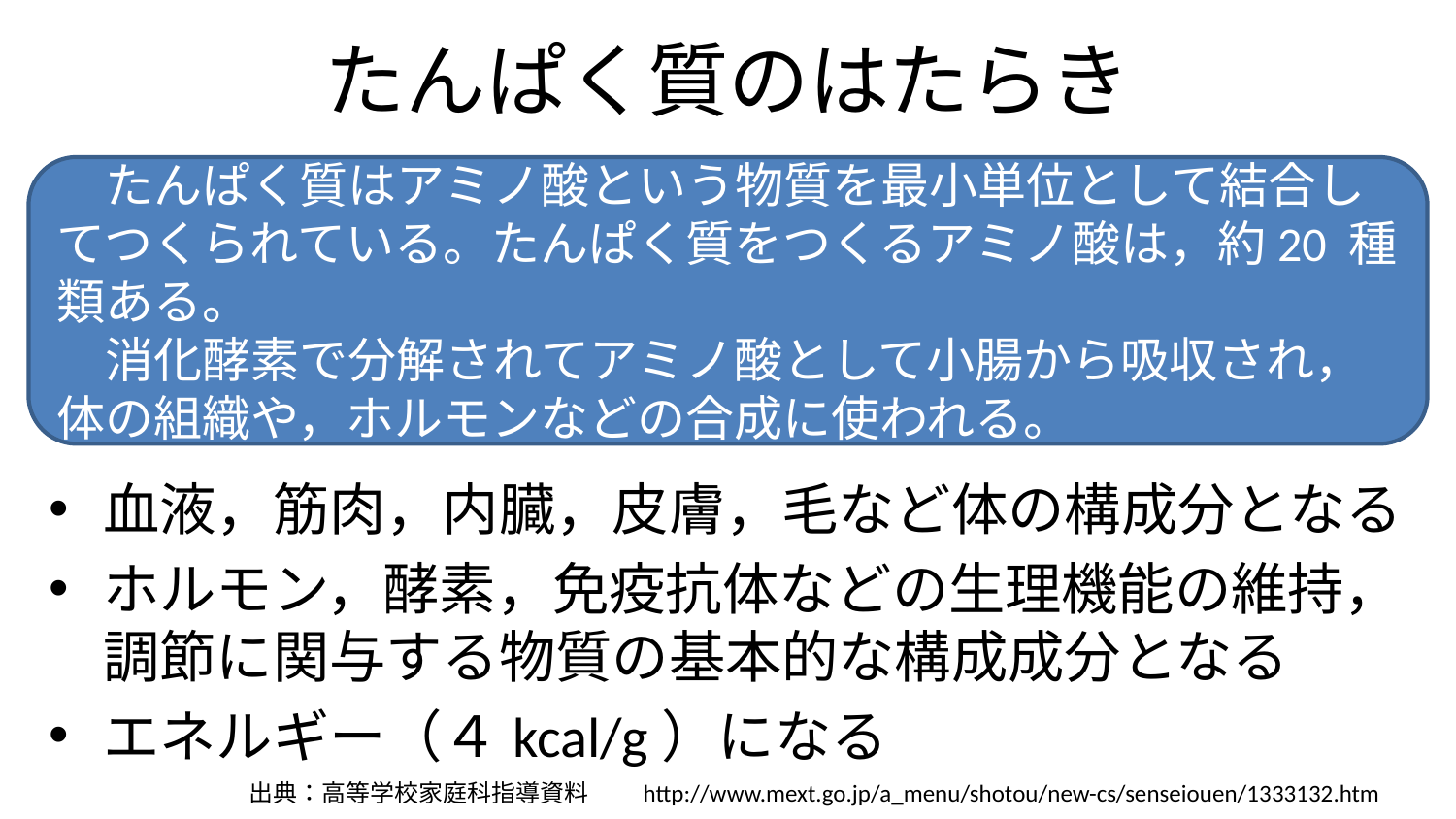

# たんぱく質のはたらき
　たんぱく質はアミノ酸という物質を最小単位として結合してつくられている。たんぱく質をつくるアミノ酸は，約20 種類ある。
　消化酵素で分解されてアミノ酸として小腸から吸収され，体の組織や，ホルモンなどの合成に使われる。
血液，筋肉，内臓，皮膚，毛など体の構成分となる
ホルモン，酵素，免疫抗体などの生理機能の維持，調節に関与する物質の基本的な構成成分となる
エネルギー（４kcal/g）になる
出典：高等学校家庭科指導資料　　http://www.mext.go.jp/a_menu/shotou/new-cs/senseiouen/1333132.htm